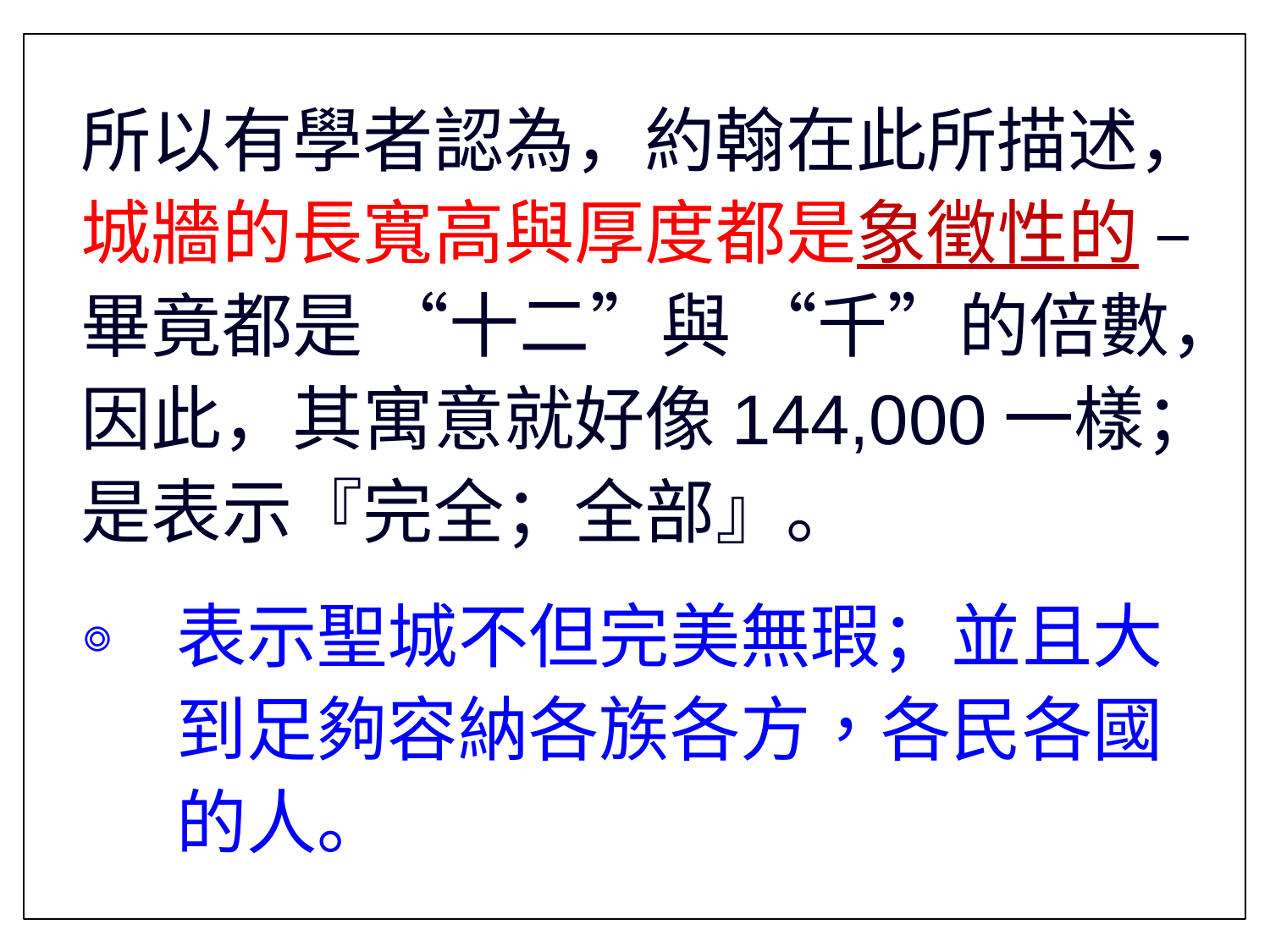

所以有學者認為，約翰在此所描述，城牆的長寬高與厚度都是象徵性的 – 畢竟都是 “十二”與 “千”的倍數，因此，其寓意就好像144,000一樣；是表示『完全；全部』。
表示聖城不但完美無瑕；並且大到足夠容納各族各方，各民各國的人。